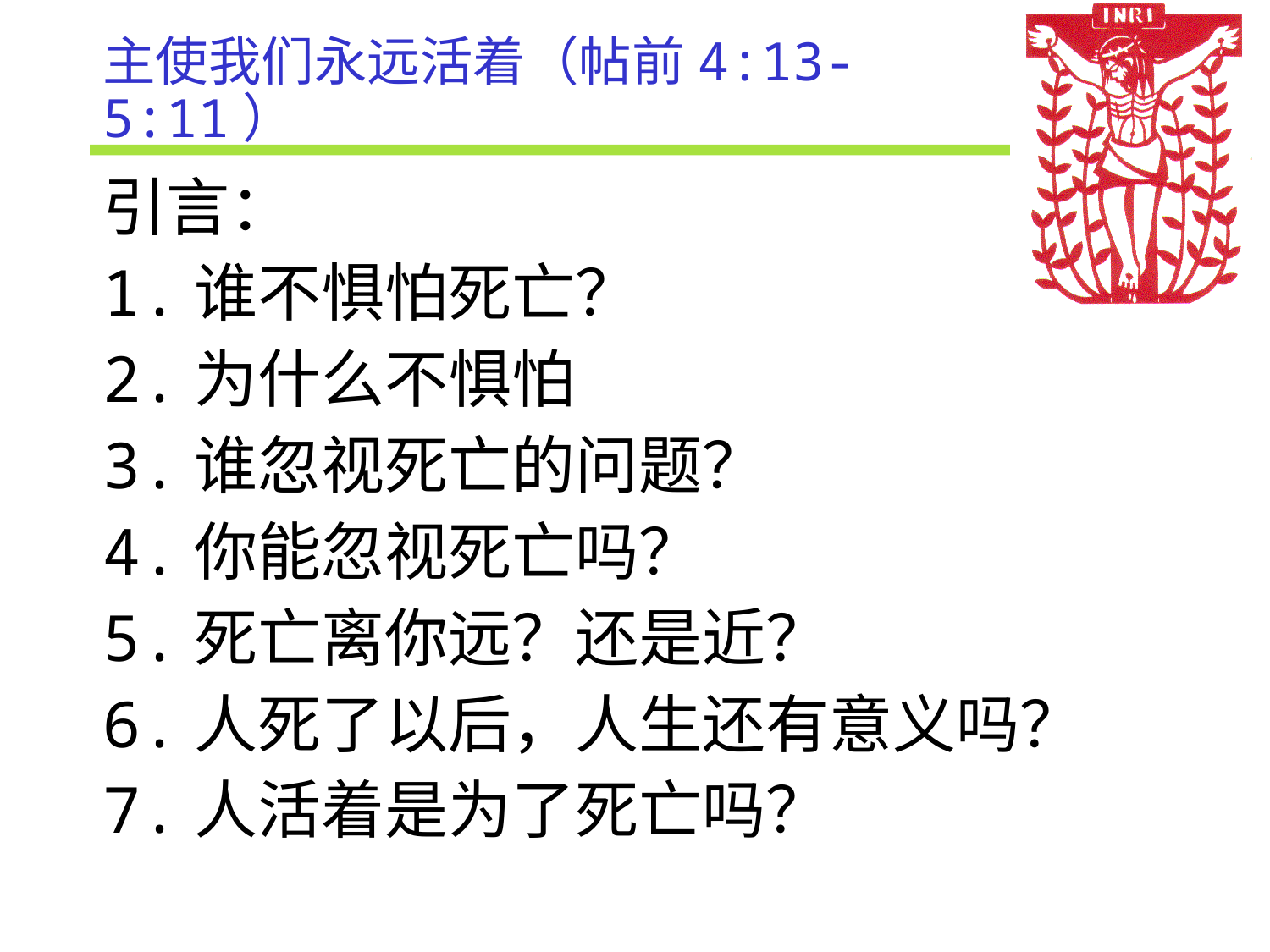

# 主使我们永远活着（帖前4:13-5:11）
引言：
1.谁不惧怕死亡？
2.为什么不惧怕
3.谁忽视死亡的问题？
4.你能忽视死亡吗？
5.死亡离你远？还是近？
6.人死了以后，人生还有意义吗？
7.人活着是为了死亡吗？